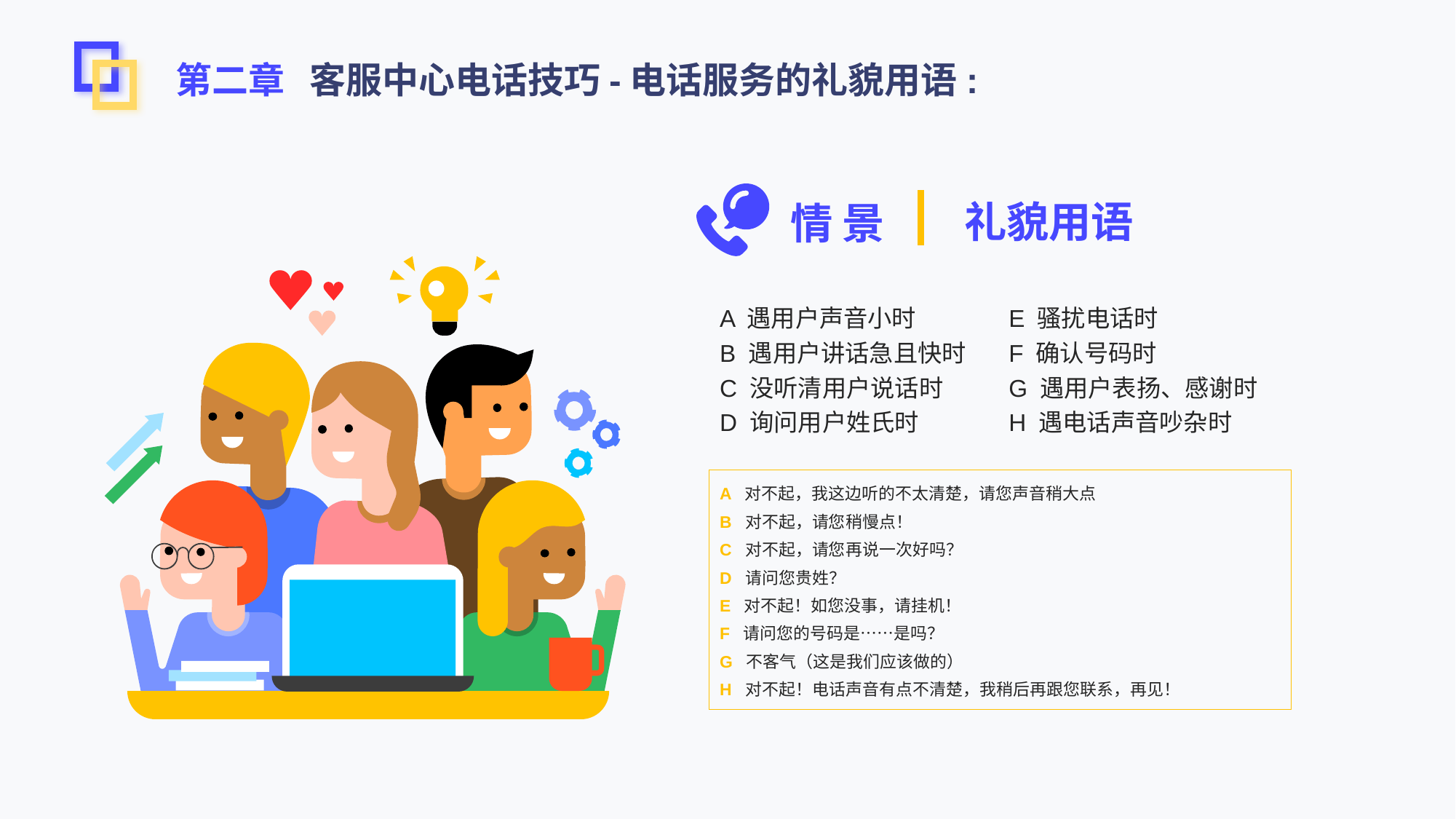

第二章   客服中心电话技巧-电话服务的礼貌用语:

礼貌用语
情 景

E 骚扰电话时
F 确认号码时
G 遇用户表扬、感谢时
H 遇电话声音吵杂时
A 遇用户声音小时
B 遇用户讲话急且快时
C 没听清用户说话时
D 询问用户姓氏时
A  对不起，我这边听的不太清楚，请您声音稍大点
B  对不起，请您稍慢点！
C  对不起，请您再说一次好吗？
D  请问您贵姓？
E  对不起！如您没事，请挂机！
F  请问您的号码是……是吗？
G  不客气（这是我们应该做的）
H  对不起！电话声音有点不清楚，我稍后再跟您联系，再见！